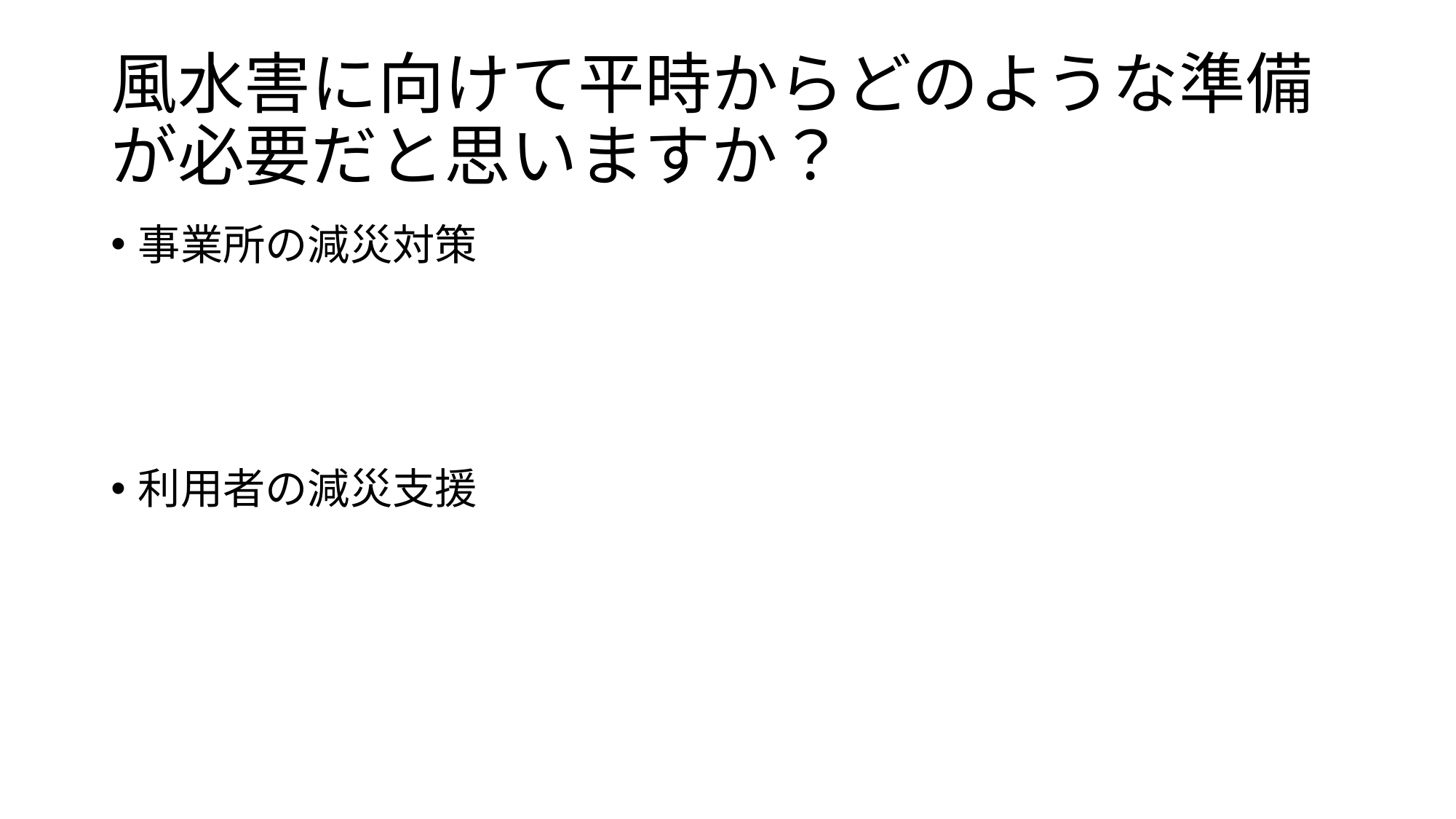

# 風水害に向けて平時からどのような準備が必要だと思いますか？
事業所の減災対策

利用者の減災支援